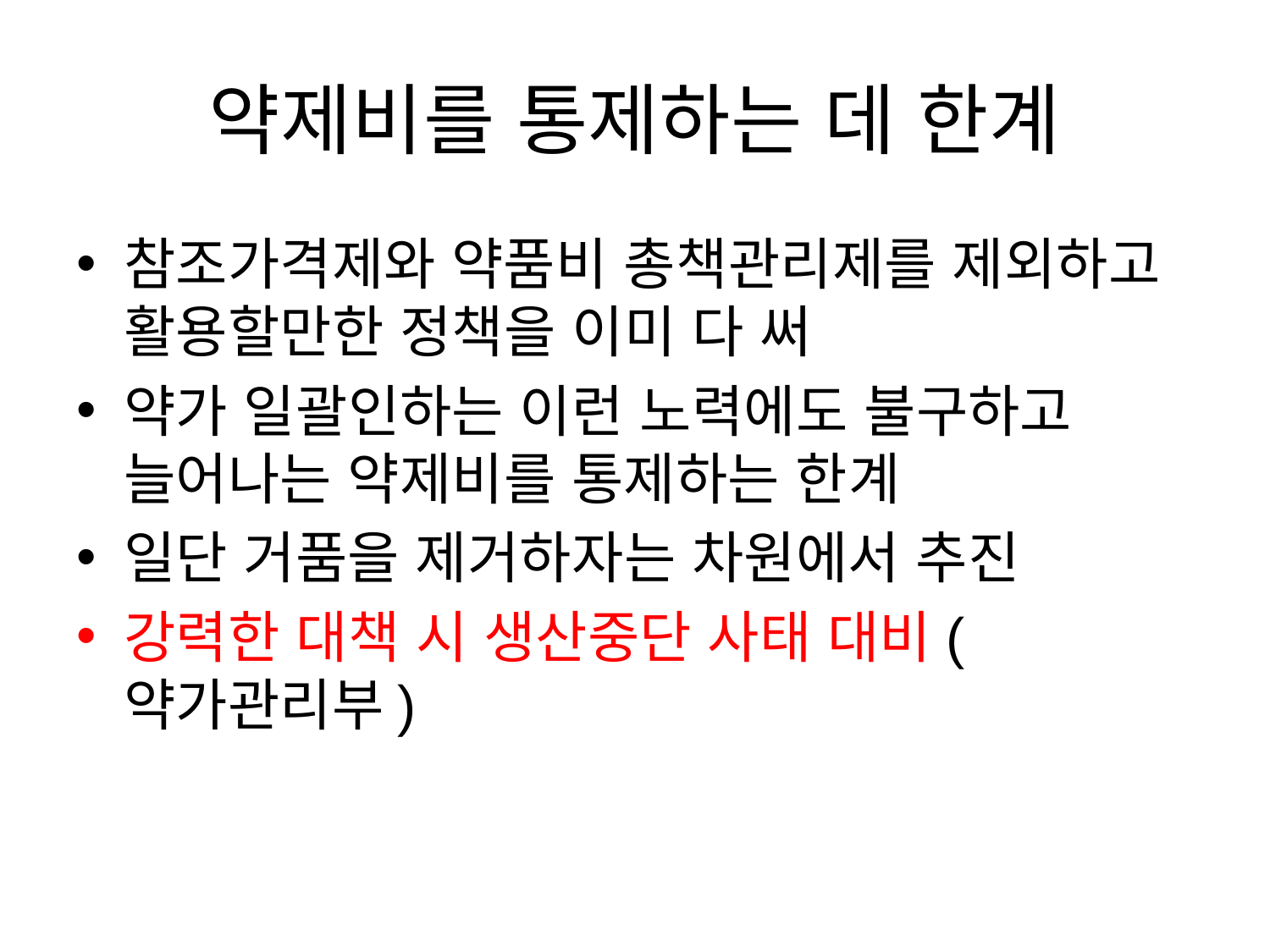

# 약제비를 통제하는 데 한계
참조가격제와 약품비 총책관리제를 제외하고 활용할만한 정책을 이미 다 써
약가 일괄인하는 이런 노력에도 불구하고 늘어나는 약제비를 통제하는 한계
일단 거품을 제거하자는 차원에서 추진
강력한 대책 시 생산중단 사태 대비(약가관리부)